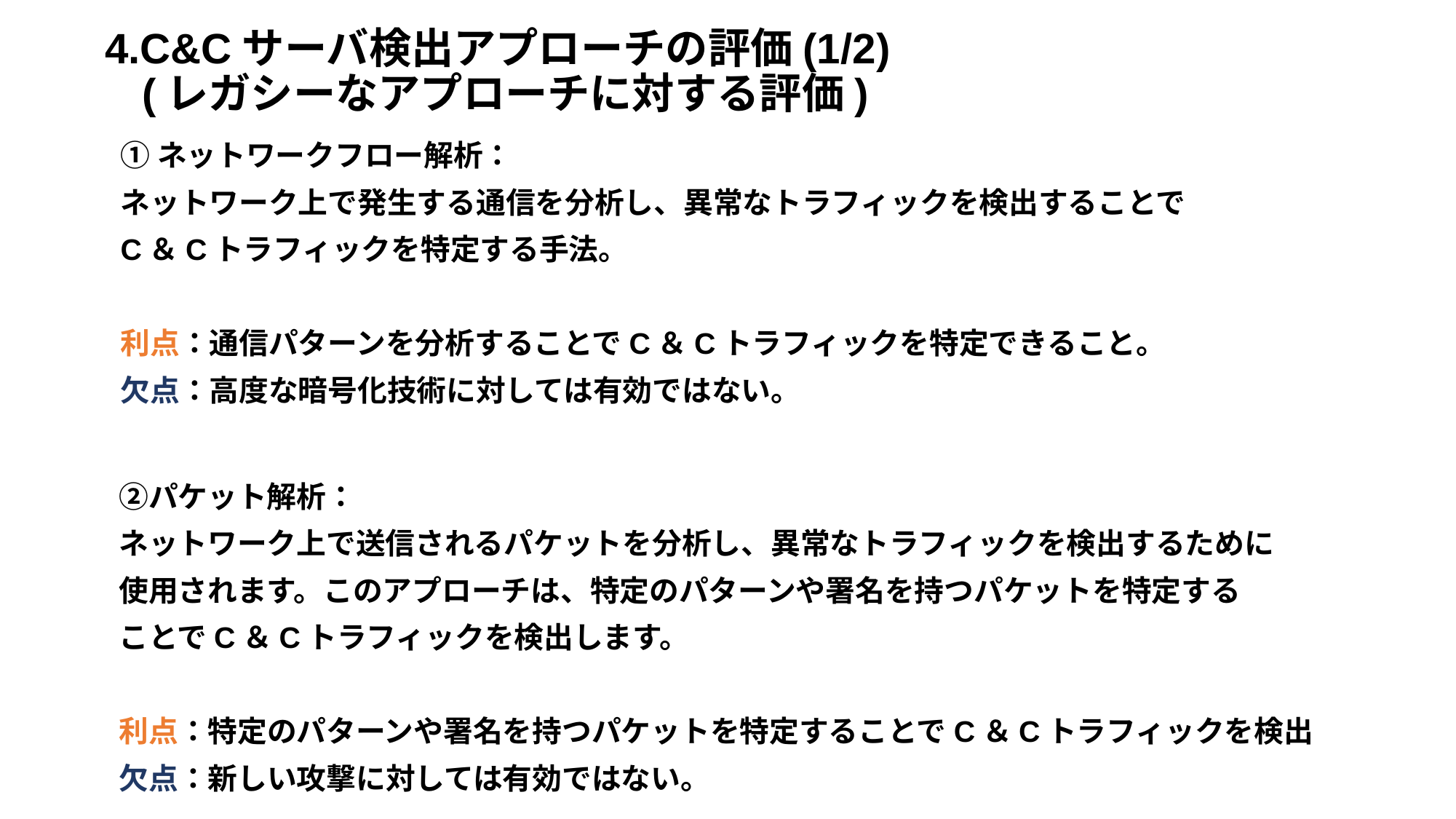

# 4.C&Cサーバ検出アプローチの評価(1/2) 　(レガシーなアプローチに対する評価)
①ネットワークフロー解析：
ネットワーク上で発生する通信を分析し、異常なトラフィックを検出することで
C＆Cトラフィックを特定する手法。

利点：通信パターンを分析することでC＆Cトラフィックを特定できること。
欠点：高度な暗号化技術に対しては有効ではない。

　②パケット解析：
　ネットワーク上で送信されるパケットを分析し、異常なトラフィックを検出するために
　使用されます。このアプローチは、特定のパターンや署名を持つパケットを特定する
　ことでC＆Cトラフィックを検出します。

　利点：特定のパターンや署名を持つパケットを特定することでC＆Cトラフィックを検出
　欠点：新しい攻撃に対しては有効ではない。